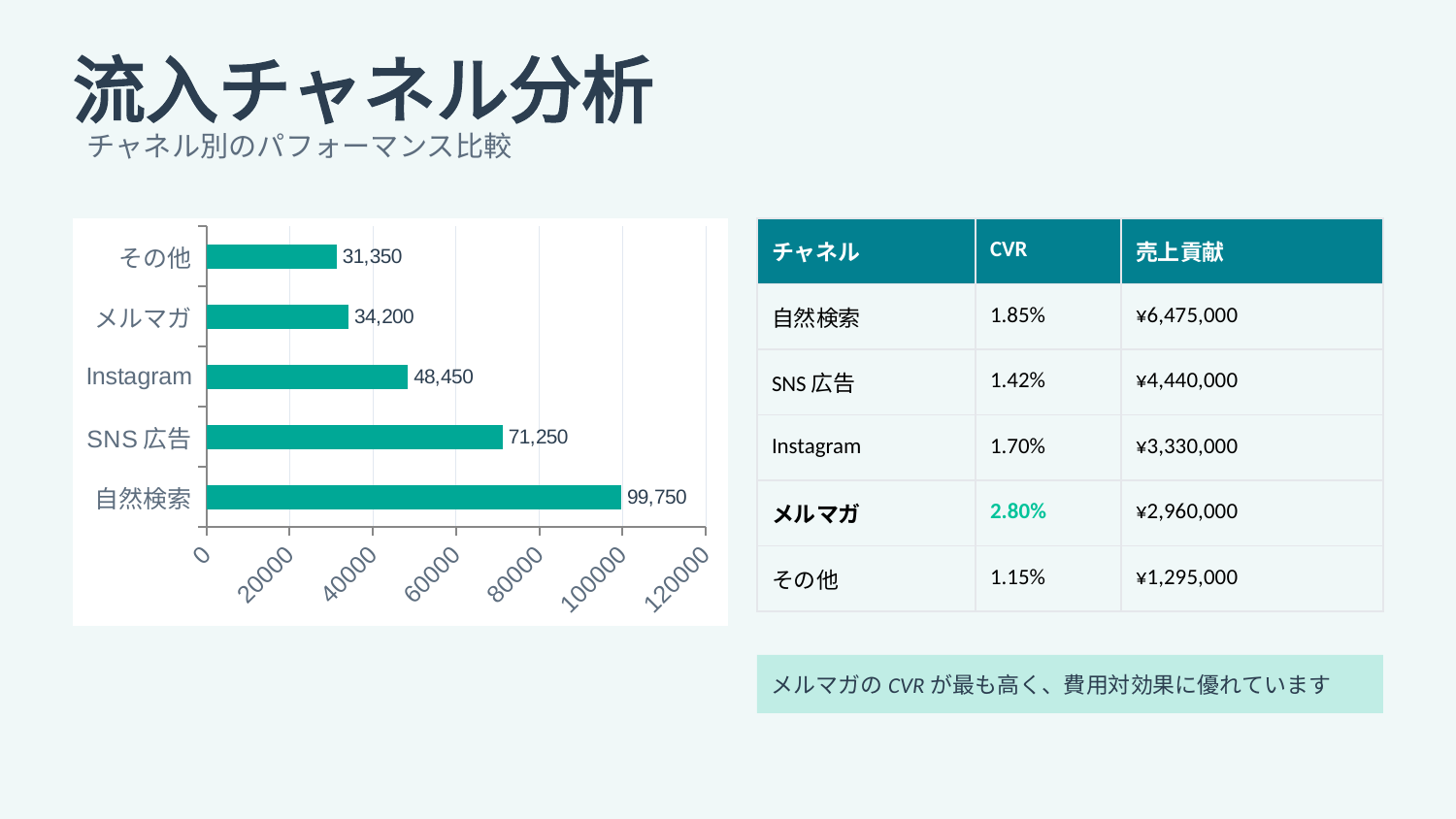

流入チャネル分析
チャネル別のパフォーマンス比較

### Chart

| Category | 訪問数 |
|---|---|
| 自然検索 | 99750.0 |
| SNS広告 | 71250.0 |
| Instagram | 48450.0 |
| メルマガ | 34200.0 |
| その他 | 31350.0 |
| チャネル | CVR | 売上貢献 |
| --- | --- | --- |
| 自然検索 | 1.85% | ¥6,475,000 |
| SNS広告 | 1.42% | ¥4,440,000 |
| Instagram | 1.70% | ¥3,330,000 |
| メルマガ | 2.80% | ¥2,960,000 |
| その他 | 1.15% | ¥1,295,000 |
メルマガのCVRが最も高く、費用対効果に優れています